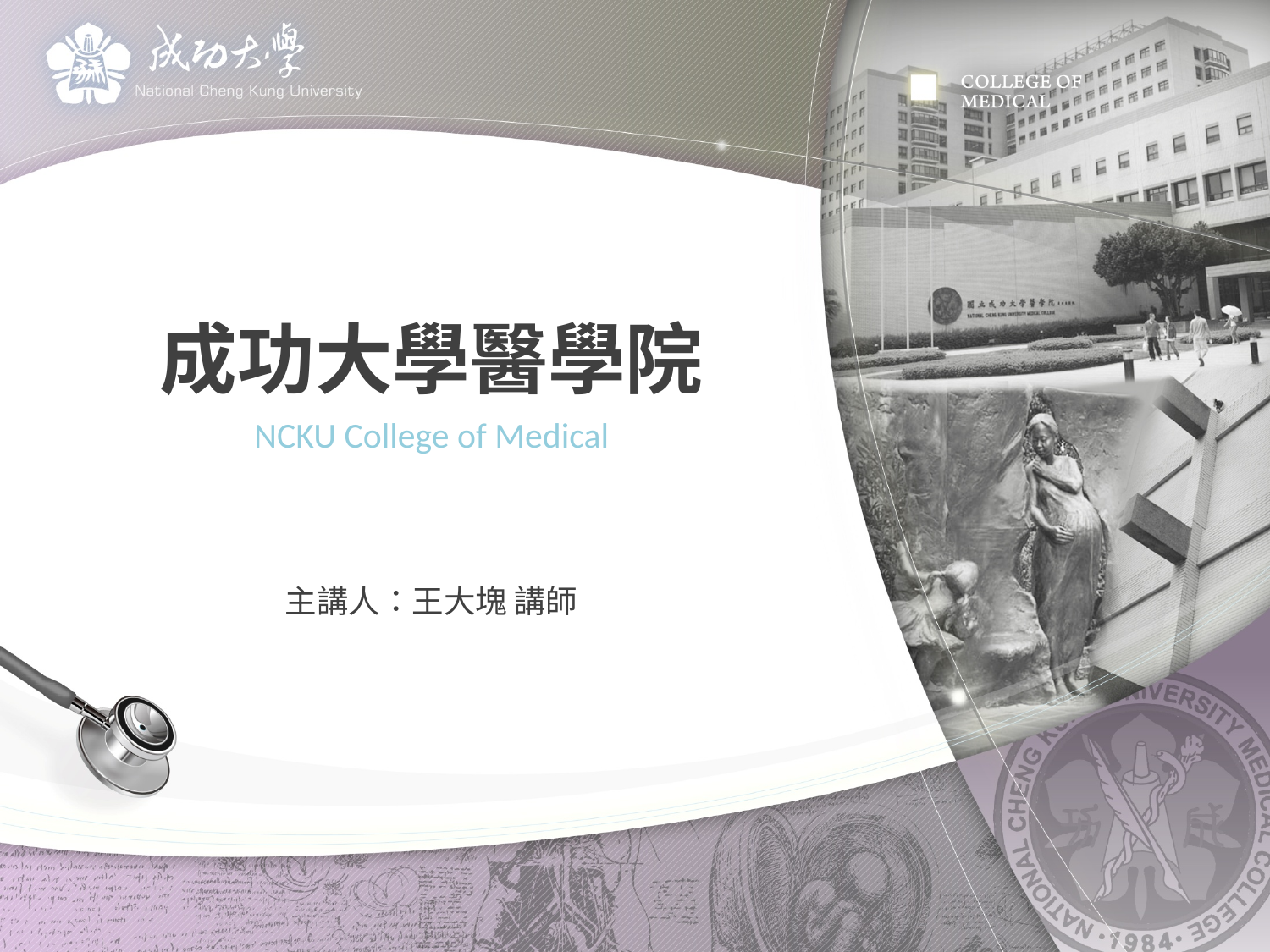

# 成功大學醫學院
NCKU College of Medical
主講人：王大塊 講師